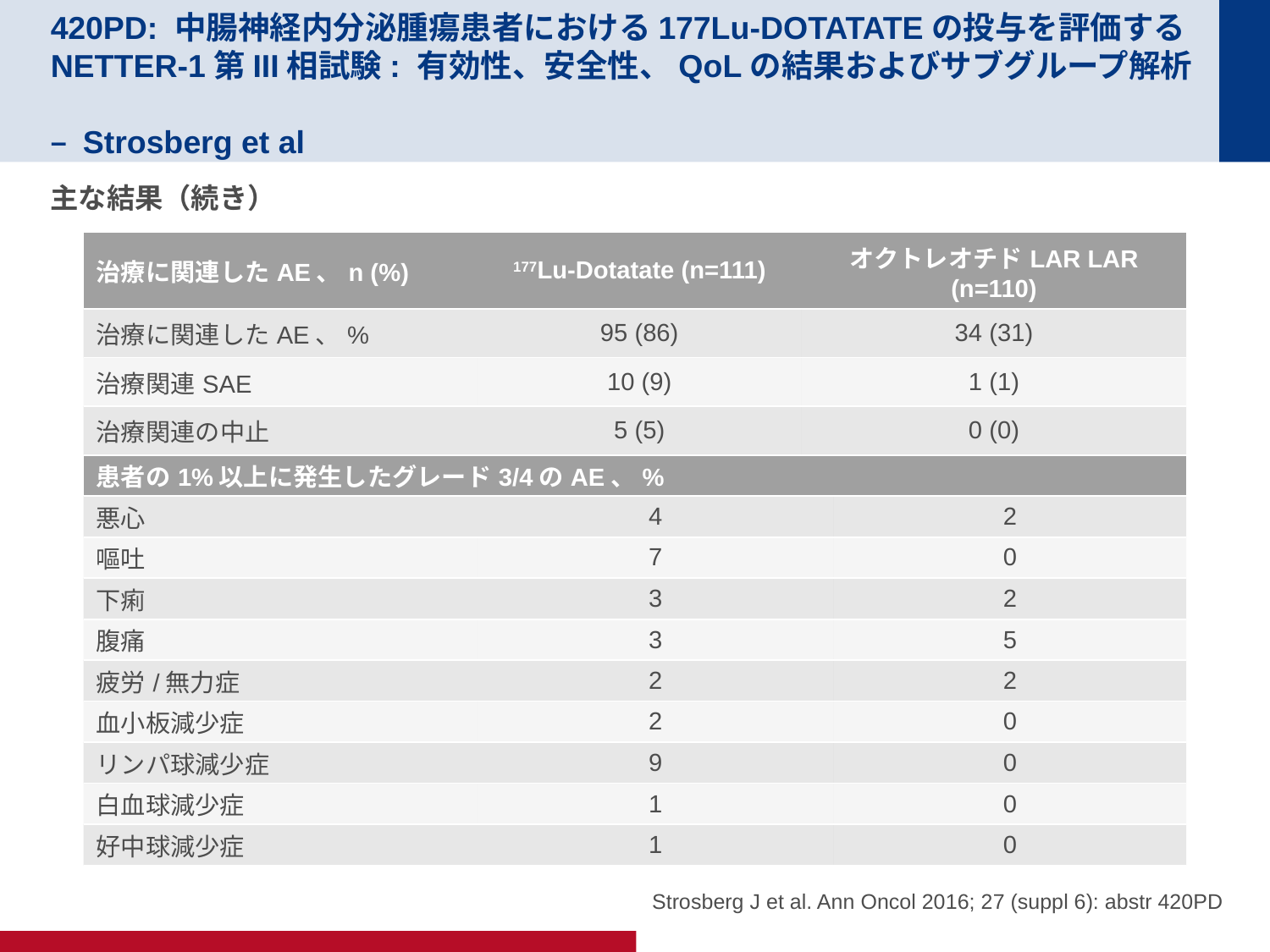

# 420PD: 中腸神経内分泌腫瘍患者における177Lu-DOTATATEの投与を評価するNETTER-1第III相試験: 有効性、安全性、QoLの結果およびサブグループ解析 – Strosberg et al
主な結果（続き）

| 治療に関連したAE、n (%) | 177Lu-Dotatate (n=111) | オクトレオチドLAR LAR (n=110) |  |
| --- | --- | --- | --- |
| 治療に関連したAE、% | 95 (86) | 34 (31) |  |
| 治療関連SAE | 10 (9) | 1 (1) |  |
| 治療関連の中止 | 5 (5) | 0 (0) |  |
| 患者の1%以上に発生したグレード3/4のAE、% |  |  |  |
| 悪心 | 4 |  | 2 |
| 嘔吐 | 7 |  | 0 |
| 下痢 | 3 |  | 2 |
| 腹痛 | 3 |  | 5 |
| 疲労/無力症 | 2 |  | 2 |
| 血小板減少症 | 2 |  | 0 |
| リンパ球減少症 | 9 |  | 0 |
| 白血球減少症 | 1 |  | 0 |
| 好中球減少症 | 1 |  | 0 |
Strosberg J et al. Ann Oncol 2016; 27 (suppl 6): abstr 420PD